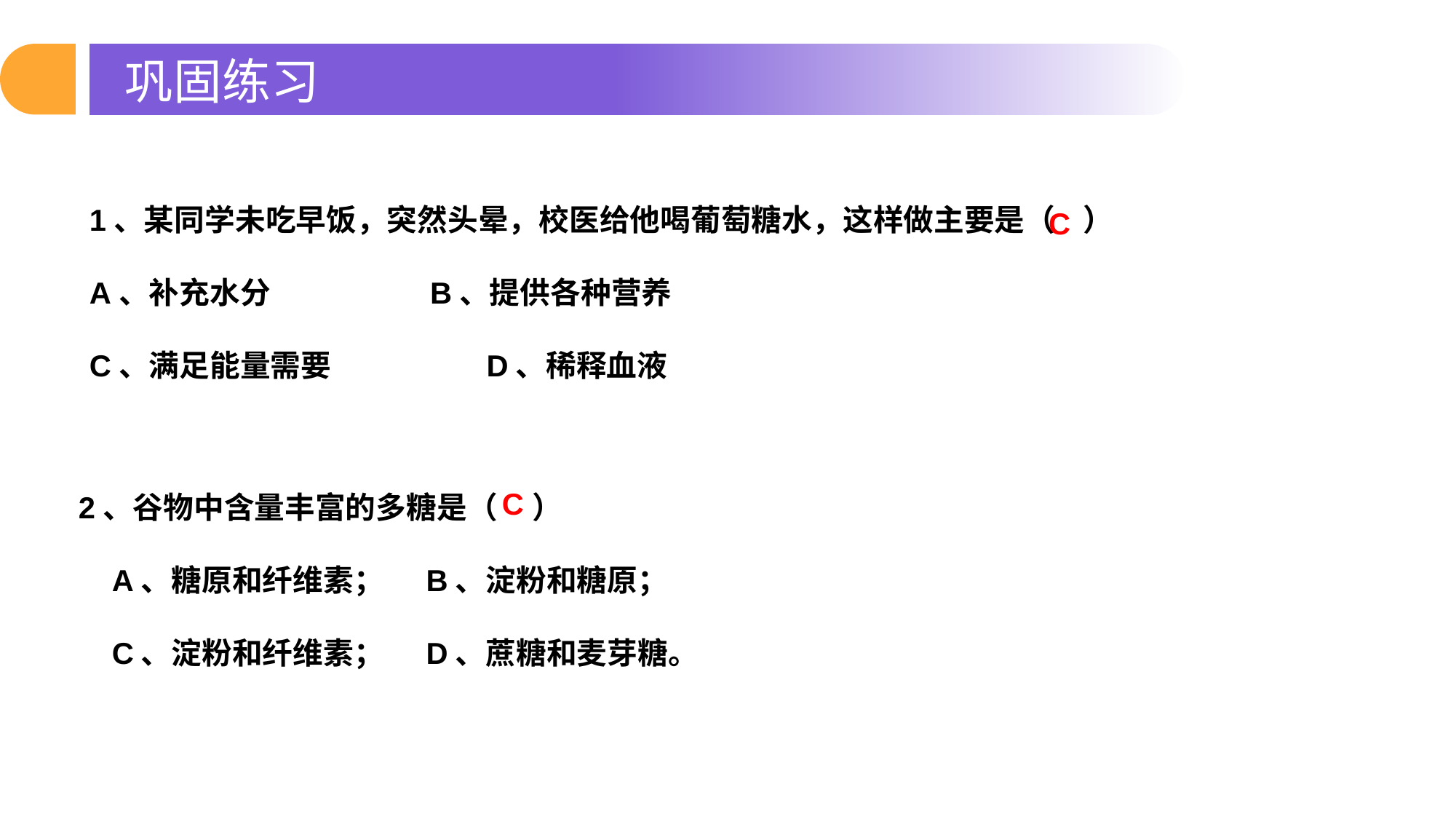

巩固练习
1、某同学未吃早饭，突然头晕，校医给他喝葡萄糖水，这样做主要是（    ）
A、补充水分                      B、提供各种营养
C、满足能量需要	         D、稀释血液
C
C
2、谷物中含量丰富的多糖是（     ）
    A、糖原和纤维素；     B、淀粉和糖原；
    C、淀粉和纤维素；     D、蔗糖和麦芽糖。